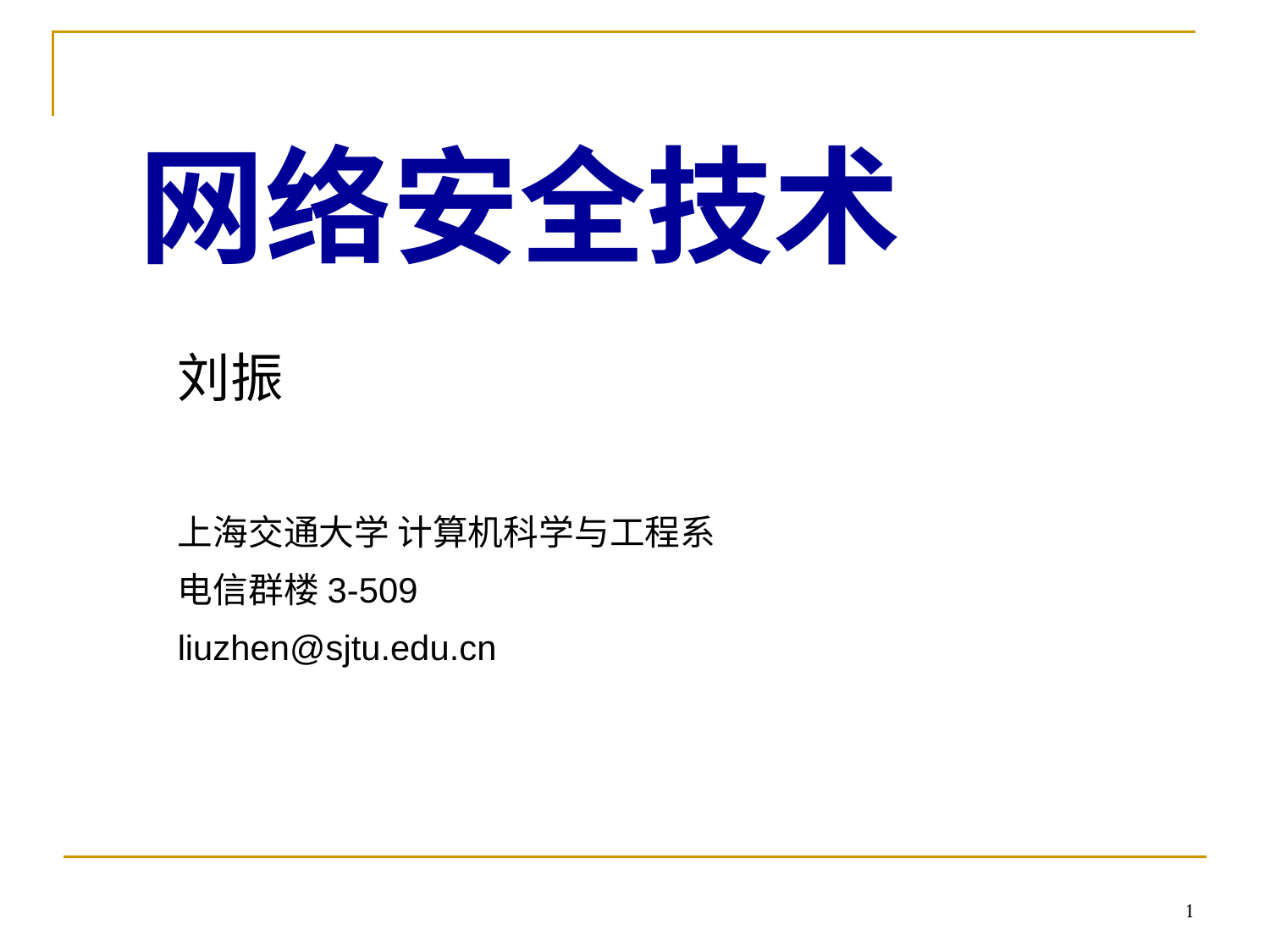

网络安全技术
刘振

上海交通大学 计算机科学与工程系
电信群楼3-509
liuzhen@sjtu.edu.cn
1